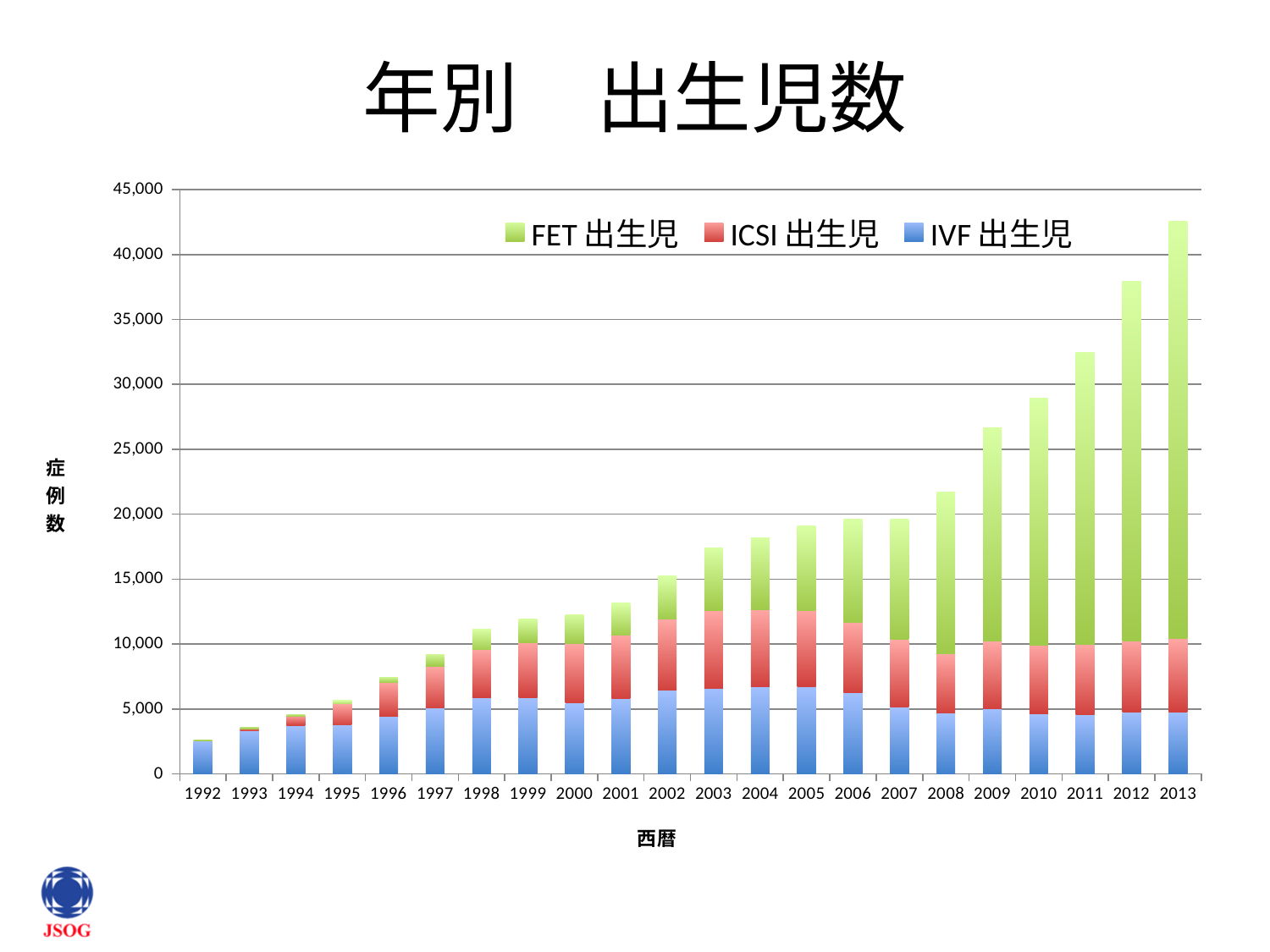

# 年別　出生児数

### Chart

| Category | IVF出生児 | ICSI出生児 | FET出生児 |
|---|---|---|---|
| 1992 | 2525.0 | 35.0 | 66.0 |
| 1993 | 3334.0 | 149.0 | 71.0 |
| 1994 | 3734.0 | 698.0 | 144.0 |
| 1995 | 3810.0 | 1579.0 | 298.0 |
| 1996 | 4436.0 | 2588.0 | 386.0 |
| 1997 | 5060.0 | 3249.0 | 902.0 |
| 1998 | 5851.0 | 3701.0 | 1567.0 |
| 1999 | 5870.0 | 4247.0 | 1812.0 |
| 2000 | 5447.0 | 4582.0 | 2245.0 |
| 2001 | 5829.0 | 4862.0 | 2467.0 |
| 2002 | 6443.0 | 5486.0 | 3299.0 |
| 2003 | 6608.0 | 5994.0 | 4798.0 |
| 2004 | 6709.0 | 5921.0 | 5538.0 |
| 2005 | 6706.0 | 5864.0 | 6542.0 |
| 2006 | 6256.0 | 5401.0 | 7930.0 |
| 2007 | 5144.0 | 5194.0 | 9257.0 |
| 2008 | 4664.0 | 4615.0 | 12425.0 |
| 2009 | 5046.0 | 5180.0 | 16454.0 |
| 2010 | 4657.0 | 5277.0 | 19011.0 |
| 2011 | 4546.0 | 5415.0 | 22465.0 |
| 2012 | 4740.0 | 5498.0 | 27715.0 |
| 2013 | 4776.0 | 5630.0 | 32148.0 |